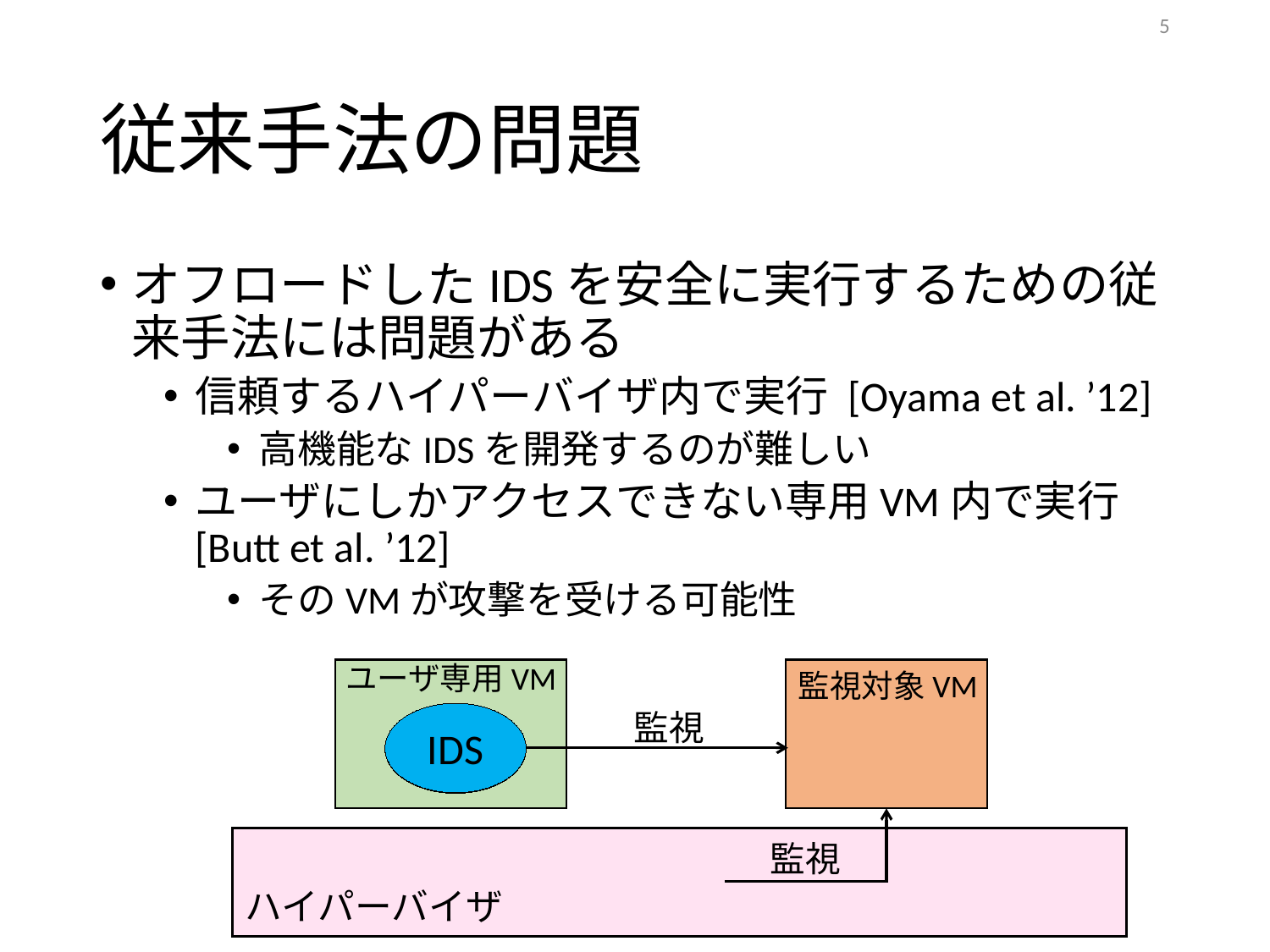

5
# 従来手法の問題
オフロードしたIDSを安全に実行するための従来手法には問題がある
信頼するハイパーバイザ内で実行 [Oyama et al. ’12]
高機能なIDSを開発するのが難しい
ユーザにしかアクセスできない専用VM内で実行 [Butt et al. ’12]
そのVMが攻撃を受ける可能性

ユーザ専用VM

監視対象VM
監視
IDS
IDS

監視
ハイパーバイザ